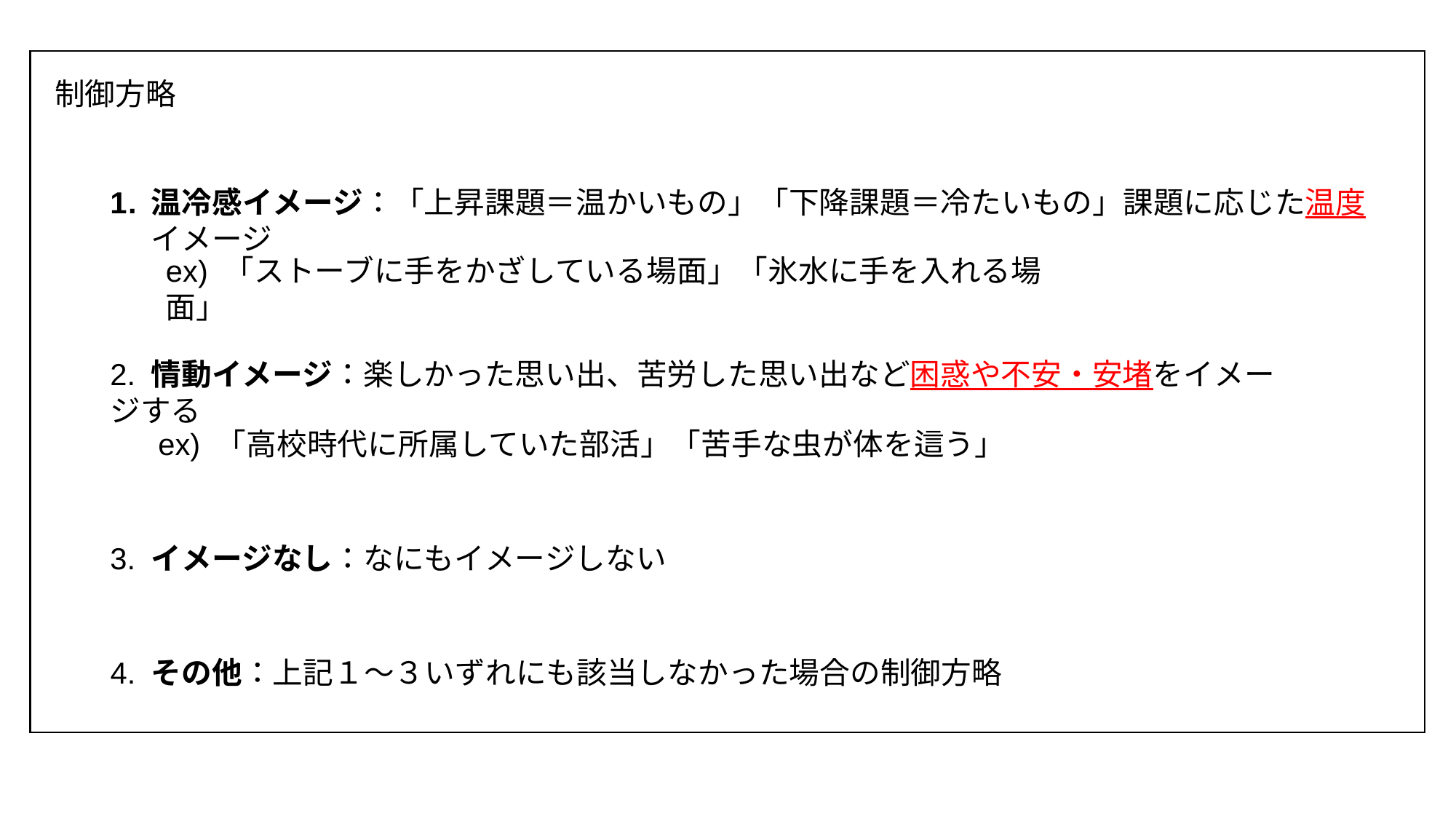

制御方略
温冷感イメージ：「上昇課題＝温かいもの」「下降課題＝冷たいもの」課題に応じた温度イメージ
ex) 「ストーブに手をかざしている場面」「氷水に手を入れる場面」
2. 情動イメージ：楽しかった思い出、苦労した思い出など困惑や不安・安堵をイメージする
ex) 「高校時代に所属していた部活」「苦手な虫が体を這う」
3. イメージなし：なにもイメージしない
4. その他：上記１～３いずれにも該当しなかった場合の制御方略